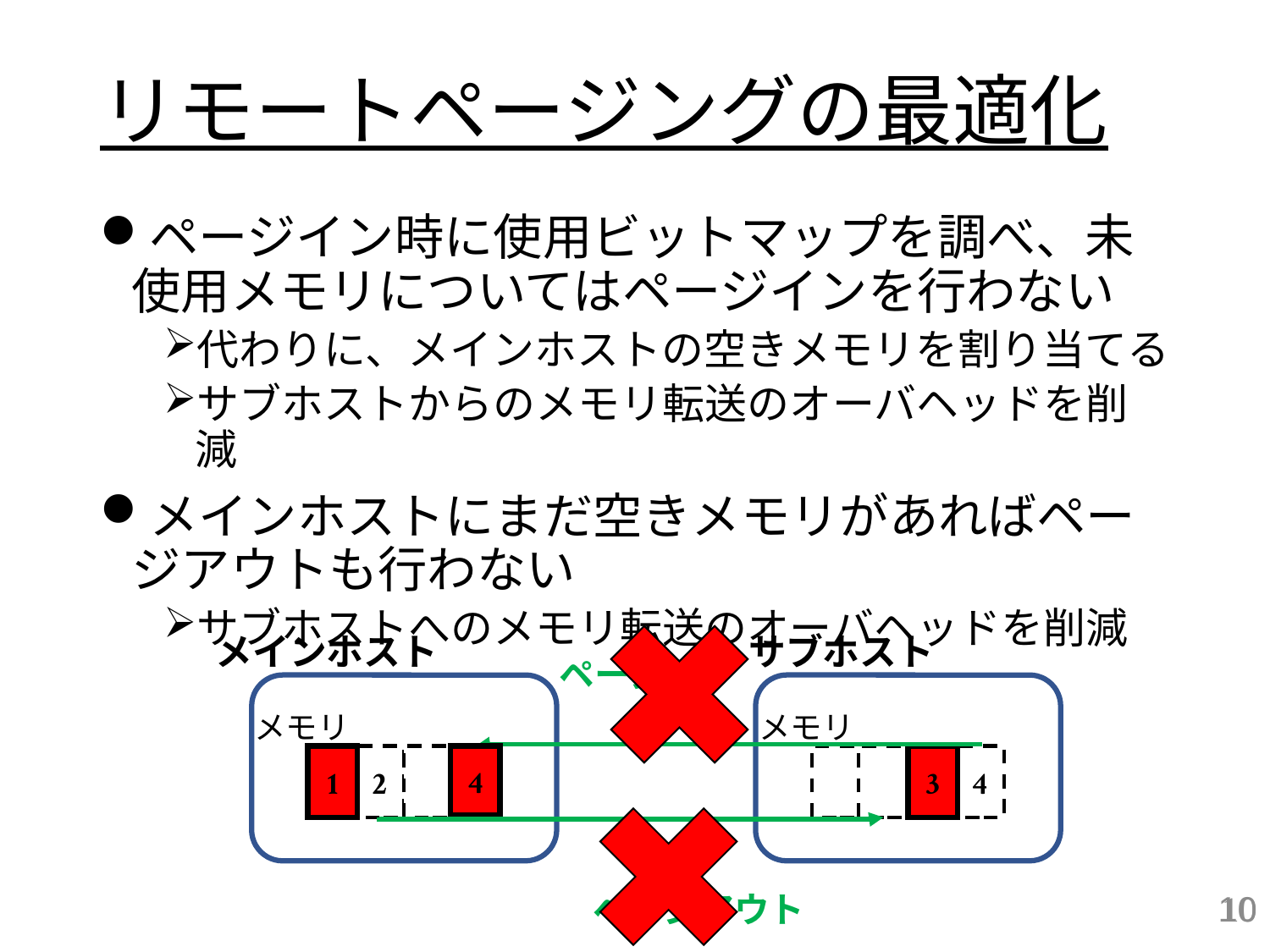

# リモートページングの最適化
ページイン時に使用ビットマップを調べ、未使用メモリについてはページインを行わない
代わりに、メインホストの空きメモリを割り当てる
サブホストからのメモリ転送のオーバヘッドを削減
メインホストにまだ空きメモリがあればページアウトも行わない
サブホストへのメモリ転送のオーバヘッドを削減

サブホスト

メインホスト

ページイン
メモリ
メモリ
4
1
2

3
4

ページアウト
10
10